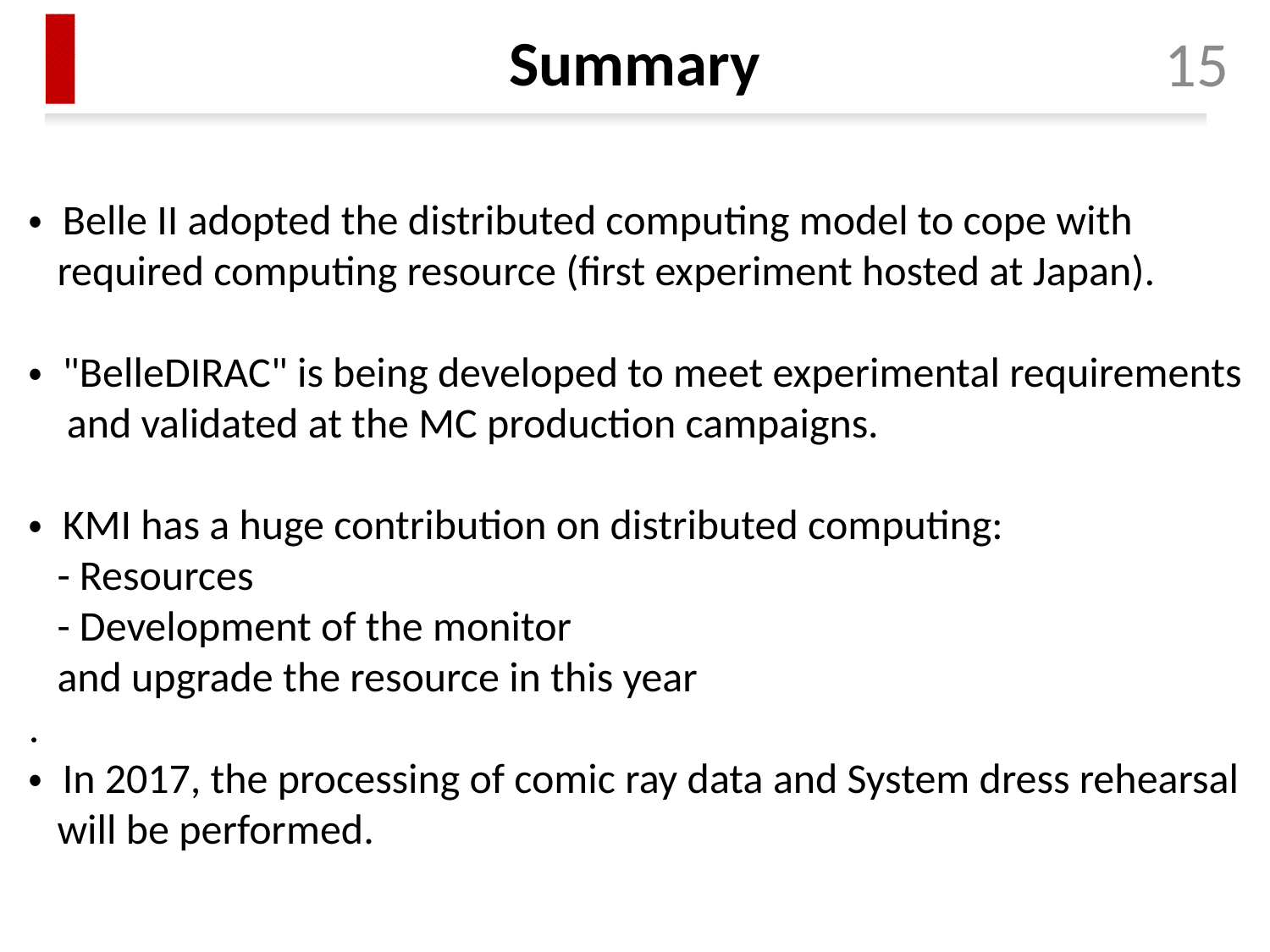

Summary
・ Belle II adopted the distributed computing model to cope with
   required computing resource (first experiment hosted at Japan).

・ "BelleDIRAC" is being developed to meet experimental requirements
    and validated at the MC production campaigns.

・ KMI has a huge contribution on distributed computing:
   - Resources
   - Development of the monitor
   and upgrade the resource in this year
.
・ In 2017, the processing of comic ray data and System dress rehearsal
   will be performed.